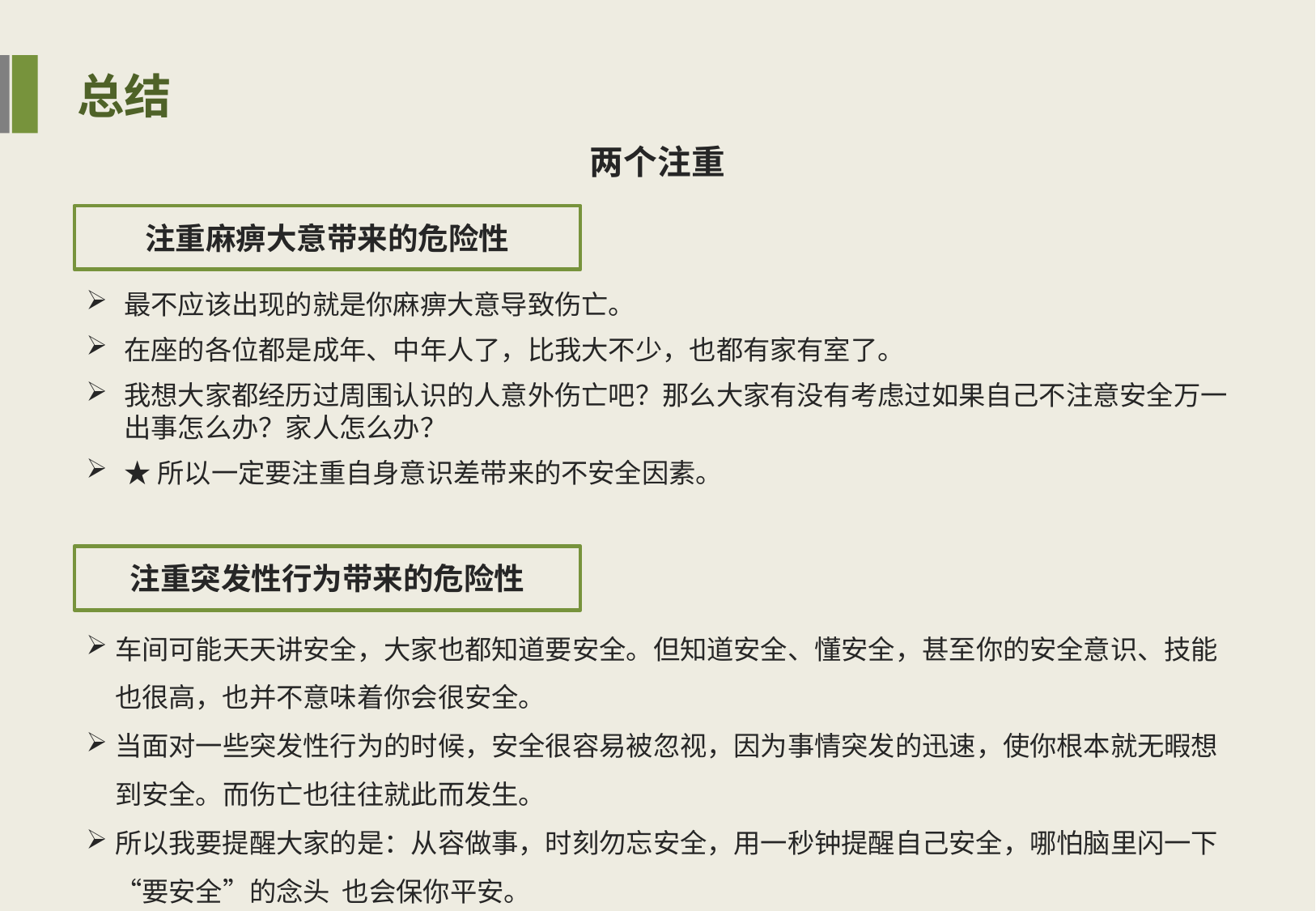

总结
两个注重

注重麻痹大意带来的危险性
最不应该出现的就是你麻痹大意导致伤亡。
在座的各位都是成年、中年人了，比我大不少，也都有家有室了。
我想大家都经历过周围认识的人意外伤亡吧？那么大家有没有考虑过如果自己不注意安全万一出事怎么办？家人怎么办？
★所以一定要注重自身意识差带来的不安全因素。

注重突发性行为带来的危险性
车间可能天天讲安全，大家也都知道要安全。但知道安全、懂安全，甚至你的安全意识、技能也很高，也并不意味着你会很安全。
当面对一些突发性行为的时候，安全很容易被忽视，因为事情突发的迅速，使你根本就无暇想到安全。而伤亡也往往就此而发生。
所以我要提醒大家的是：从容做事，时刻勿忘安全，用一秒钟提醒自己安全，哪怕脑里闪一下“要安全”的念头  也会保你平安。